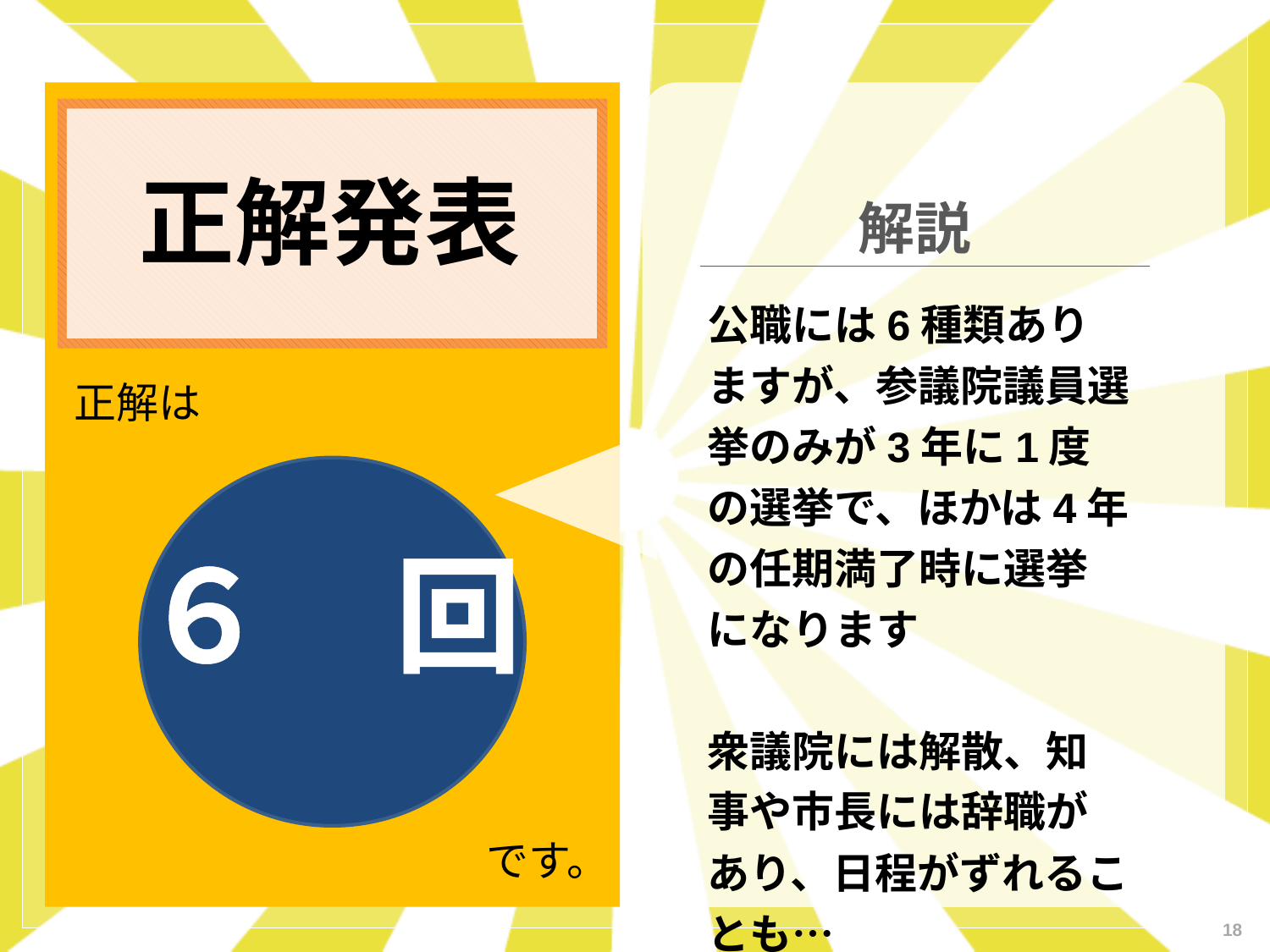

正解発表
解説
公職には6種類ありますが、参議院議員選挙のみが3年に1度の選挙で、ほかは4年の任期満了時に選挙になります

衆議院には解散、知事や市長には辞職があり、日程がずれることも…
正解は

６　回
です。
18